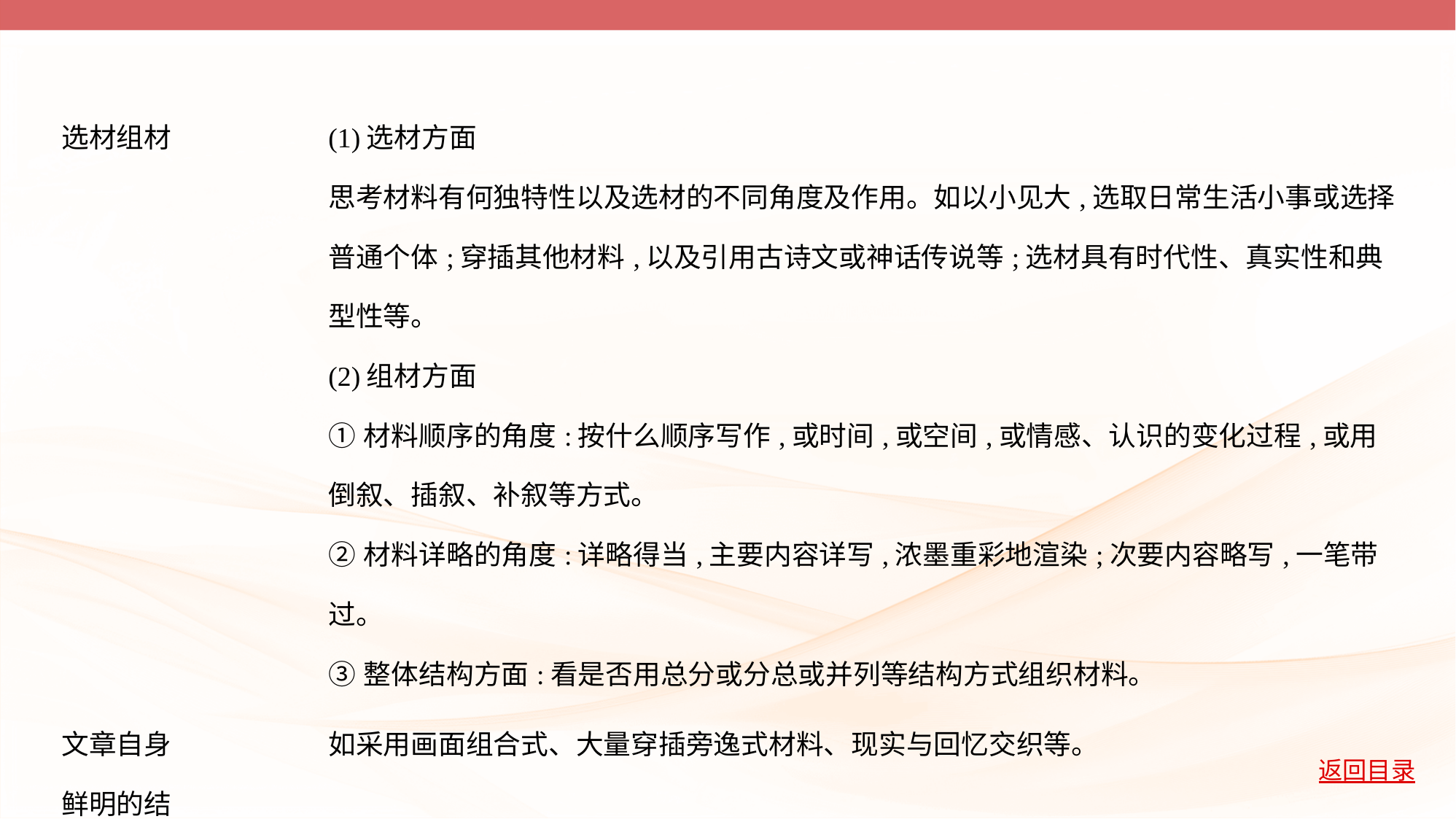

| 选材组材 | (1)选材方面 思考材料有何独特性以及选材的不同角度及作用。如以小见大,选取日常生活小事或选择普通个体;穿插其他材料,以及引用古诗文或神话传说等;选材具有时代性、真实性和典型性等。 (2)组材方面 ①材料顺序的角度:按什么顺序写作,或时间,或空间,或情感、认识的变化过程,或用倒叙、插叙、补叙等方式。 ②材料详略的角度:详略得当,主要内容详写,浓墨重彩地渲染;次要内容略写,一笔带过。 ③整体结构方面:看是否用总分或分总或并列等结构方式组织材料。 |
| --- | --- |
| 文章自身 鲜明的结 构特点 | 如采用画面组合式、大量穿插旁逸式材料、现实与回忆交织等。 |